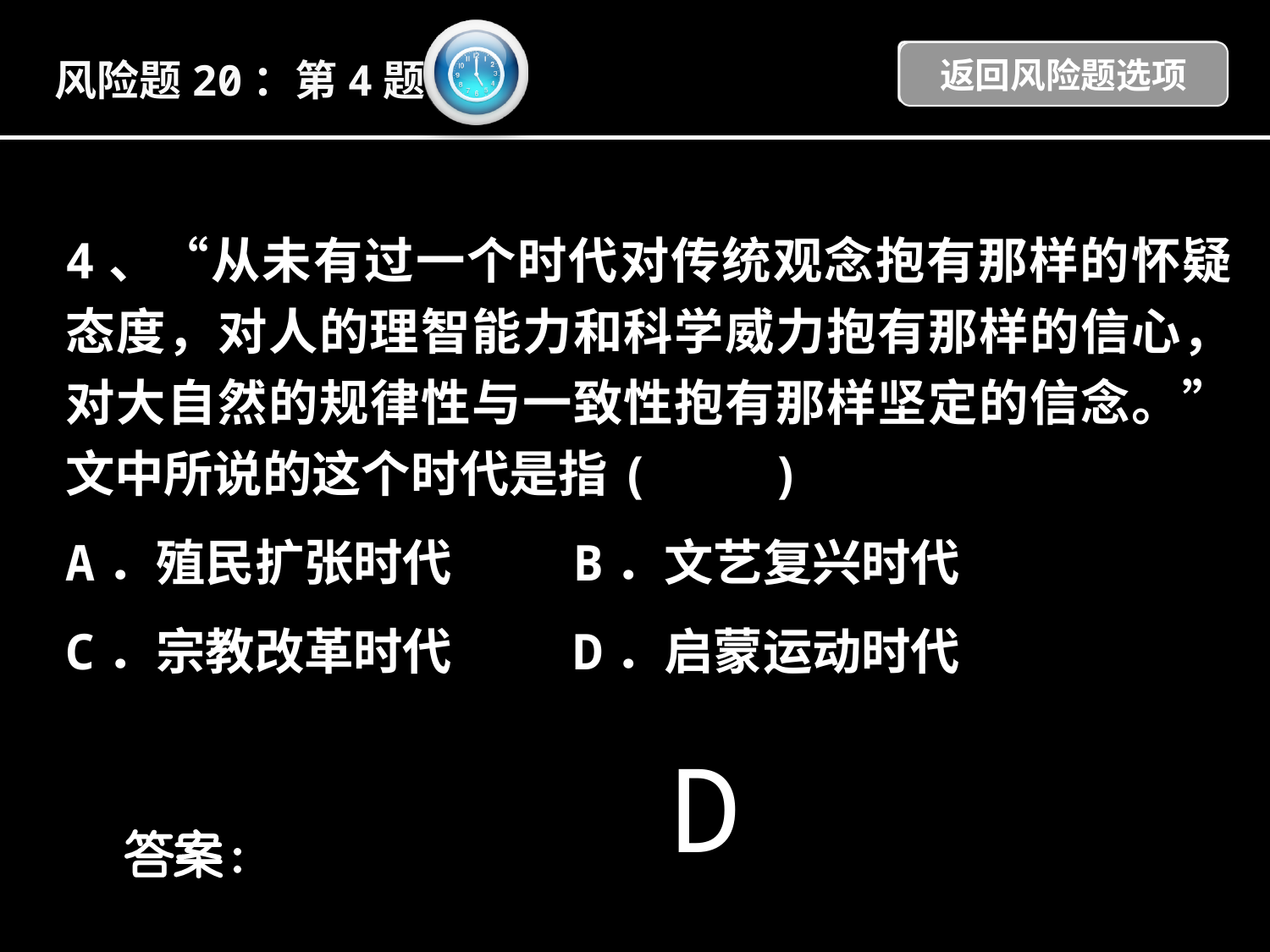

返回风险题选项
风险题20：第4题
4、“从未有过一个时代对传统观念抱有那样的怀疑态度，对人的理智能力和科学威力抱有那样的信心，对大自然的规律性与一致性抱有那样坚定的信念。”文中所说的这个时代是指(　　)
A．殖民扩张时代  	B．文艺复兴时代
C．宗教改革时代  	D．启蒙运动时代
           　D